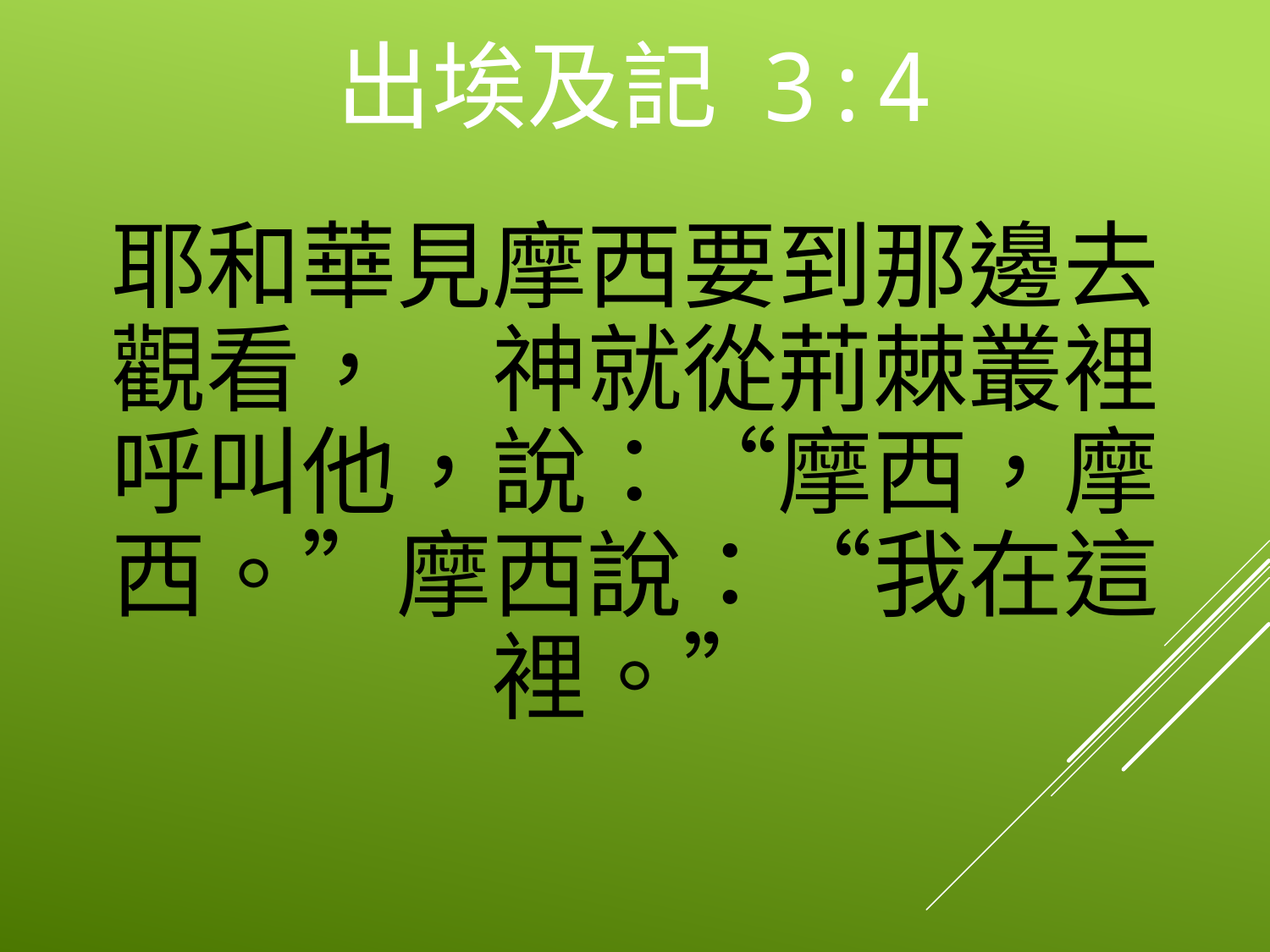

# 出埃及記 3:4
耶和華見摩西要到那邊去觀看，　神就從荊棘叢裡呼叫他，說：“摩西，摩西。”摩西說：“我在這裡。”